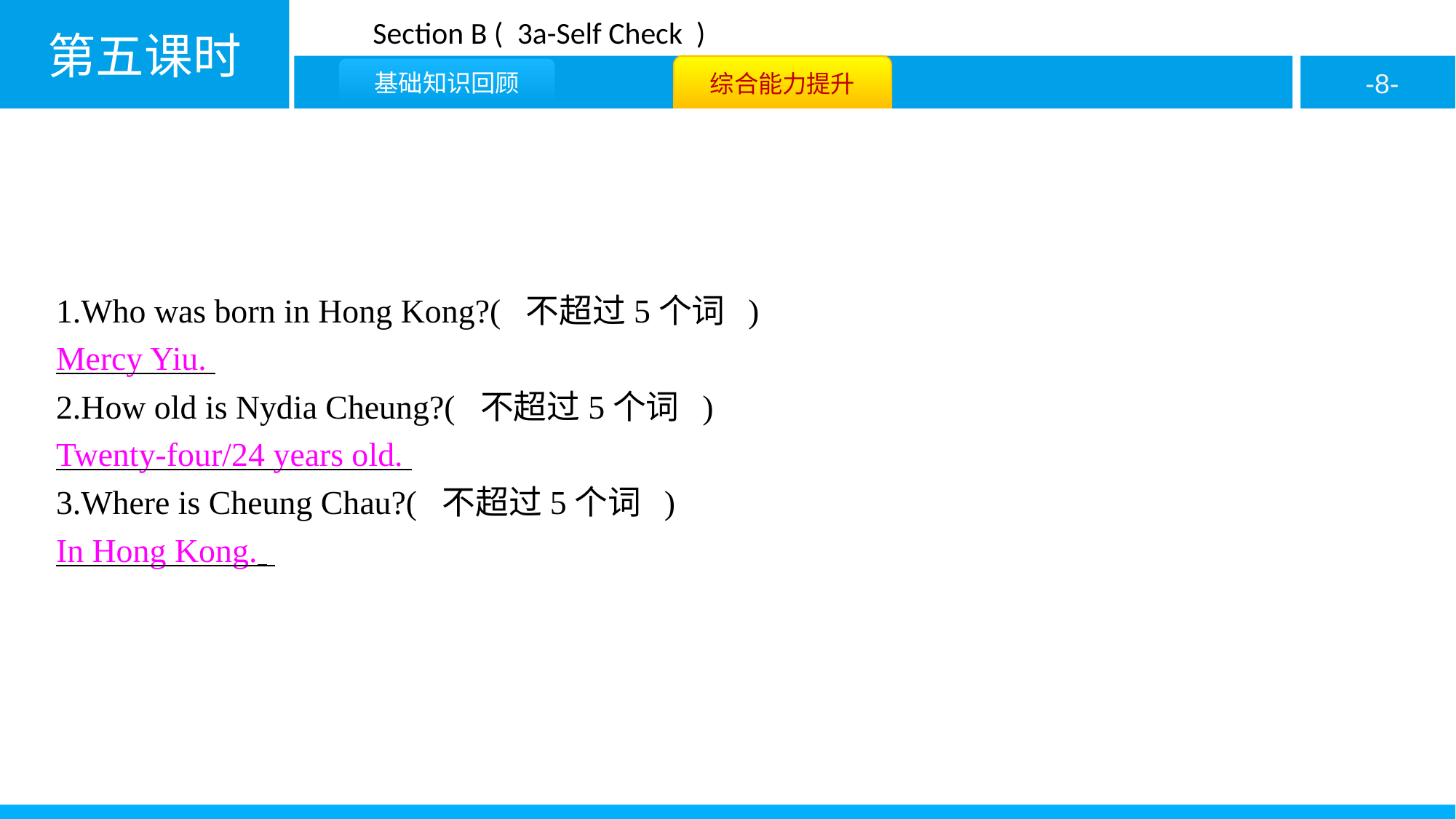

1.Who was born in Hong Kong?(  不超过5个词  )
Mercy Yiu.
2.How old is Nydia Cheung?(  不超过5个词  )
Twenty-four/24 years old.
3.Where is Cheung Chau?(  不超过5个词  )
In Hong Kong.